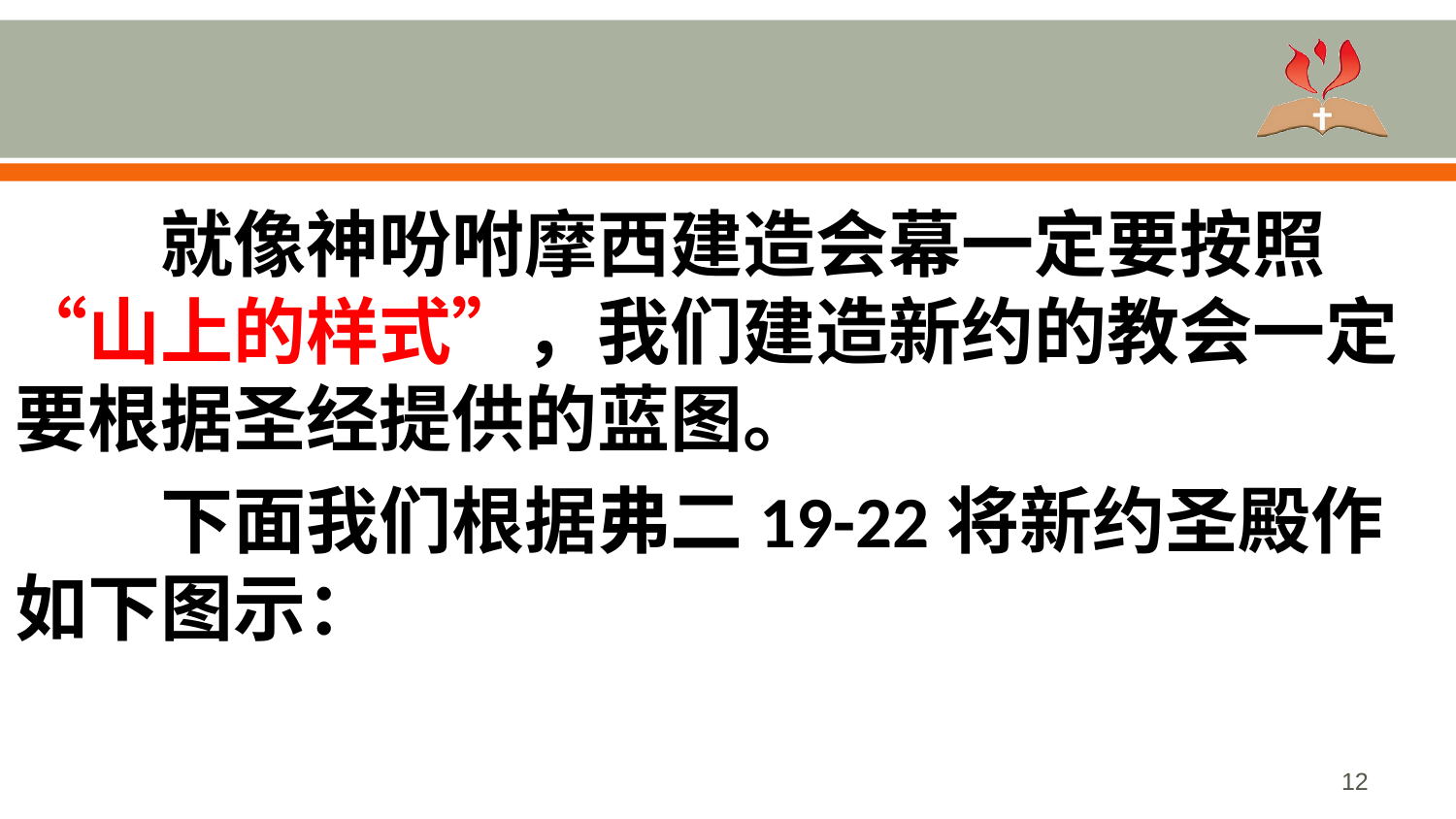

就像神吩咐摩西建造会幕一定要按照“山上的样式”，我们建造新约的教会一定要根据圣经提供的蓝图。
下面我们根据弗二19-22将新约圣殿作如下图示：

12